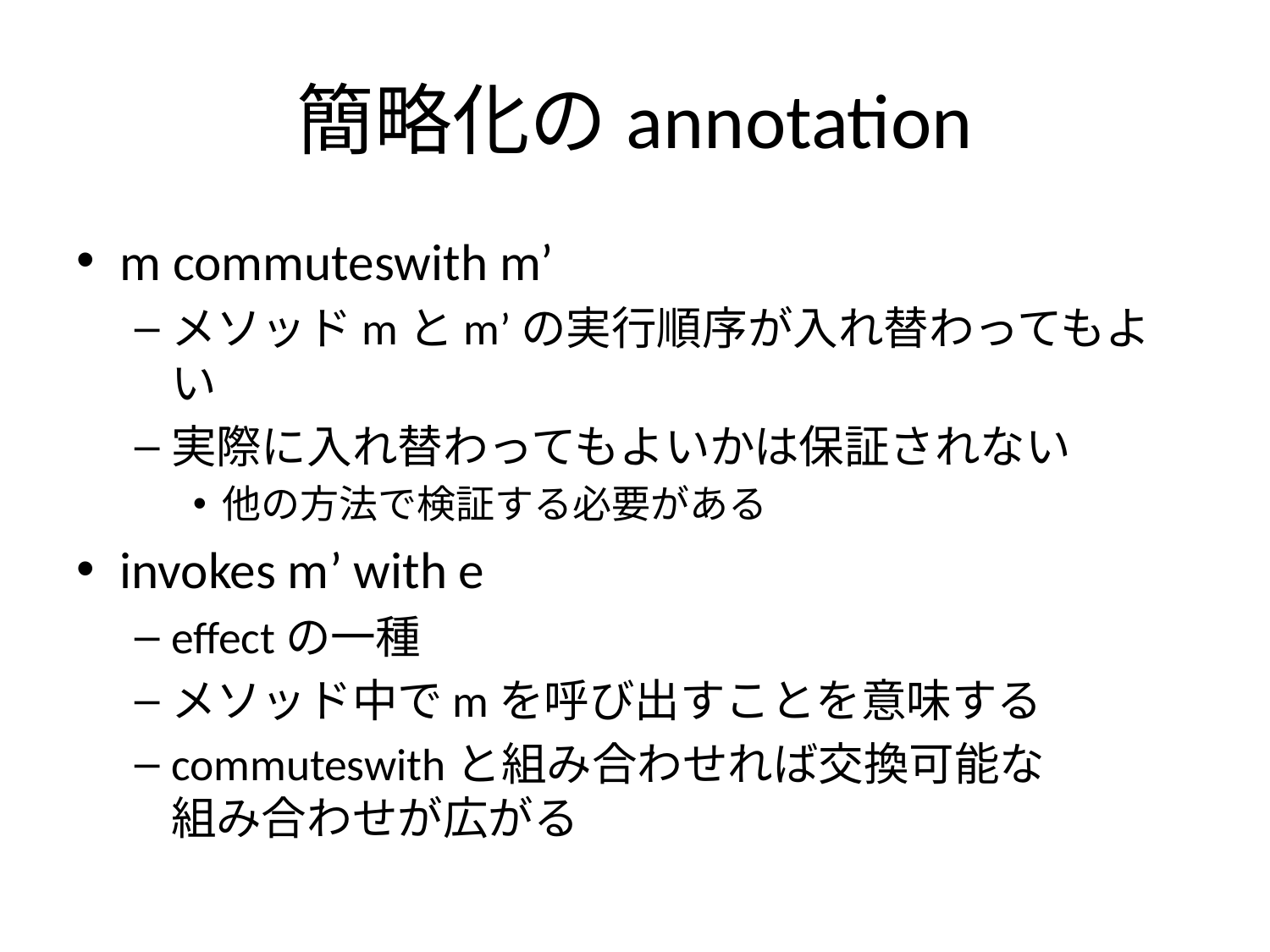

# 簡略化のannotation
m commuteswith m’
メソッドmとm’の実行順序が入れ替わってもよい
実際に入れ替わってもよいかは保証されない
他の方法で検証する必要がある
invokes m’ with e
effectの一種
メソッド中でmを呼び出すことを意味する
commuteswithと組み合わせれば交換可能な
組み合わせが広がる